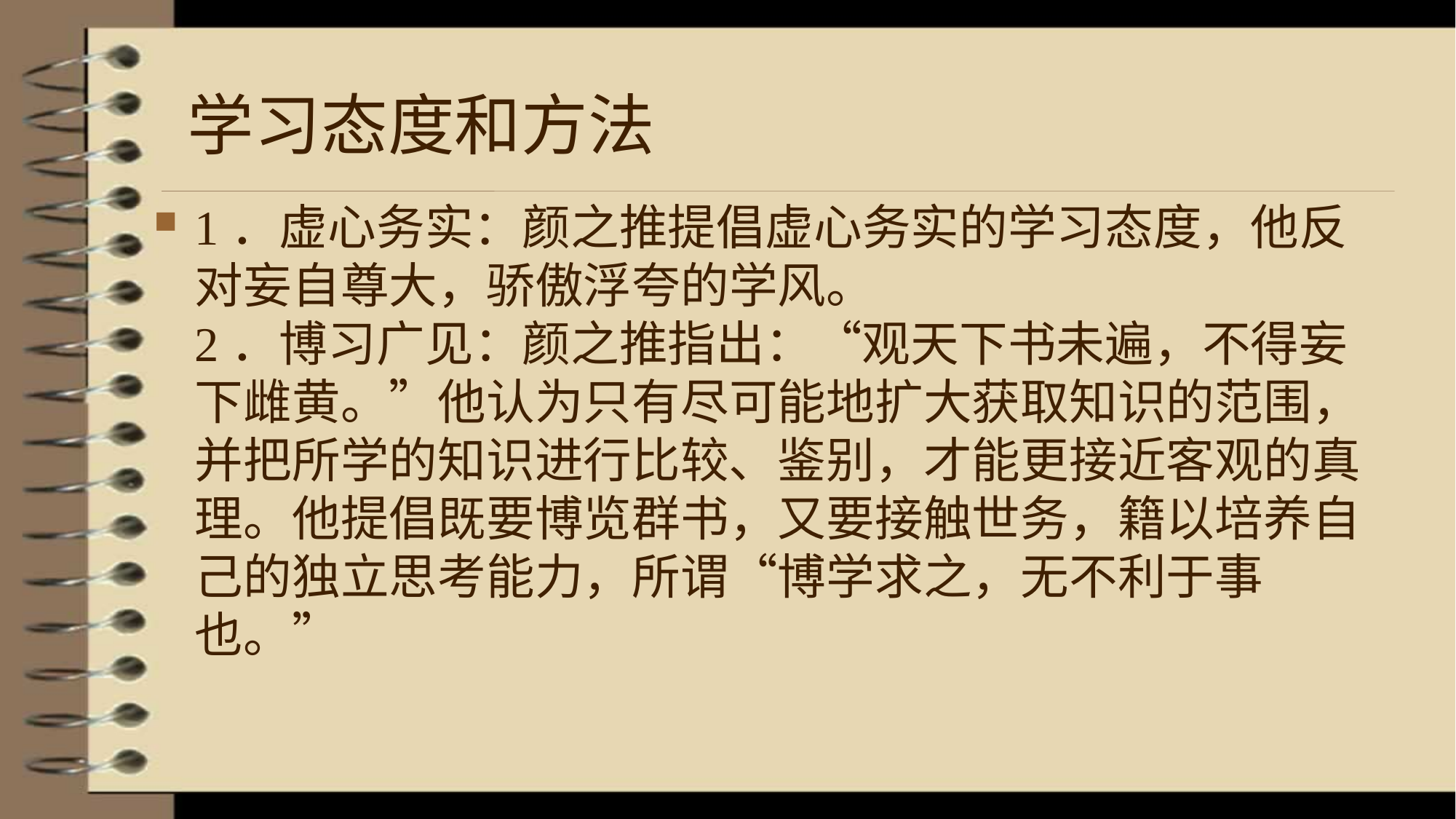

# 学习态度和方法
1．虚心务实：颜之推提倡虚心务实的学习态度，他反对妄自尊大，骄傲浮夸的学风。
2．博习广见：颜之推指出：“观天下书未遍，不得妄下雌黄。”他认为只有尽可能地扩大获取知识的范围，并把所学的知识进行比较、鉴别，才能更接近客观的真理。他提倡既要博览群书，又要接触世务，籍以培养自己的独立思考能力，所谓“博学求之，无不利于事也。”